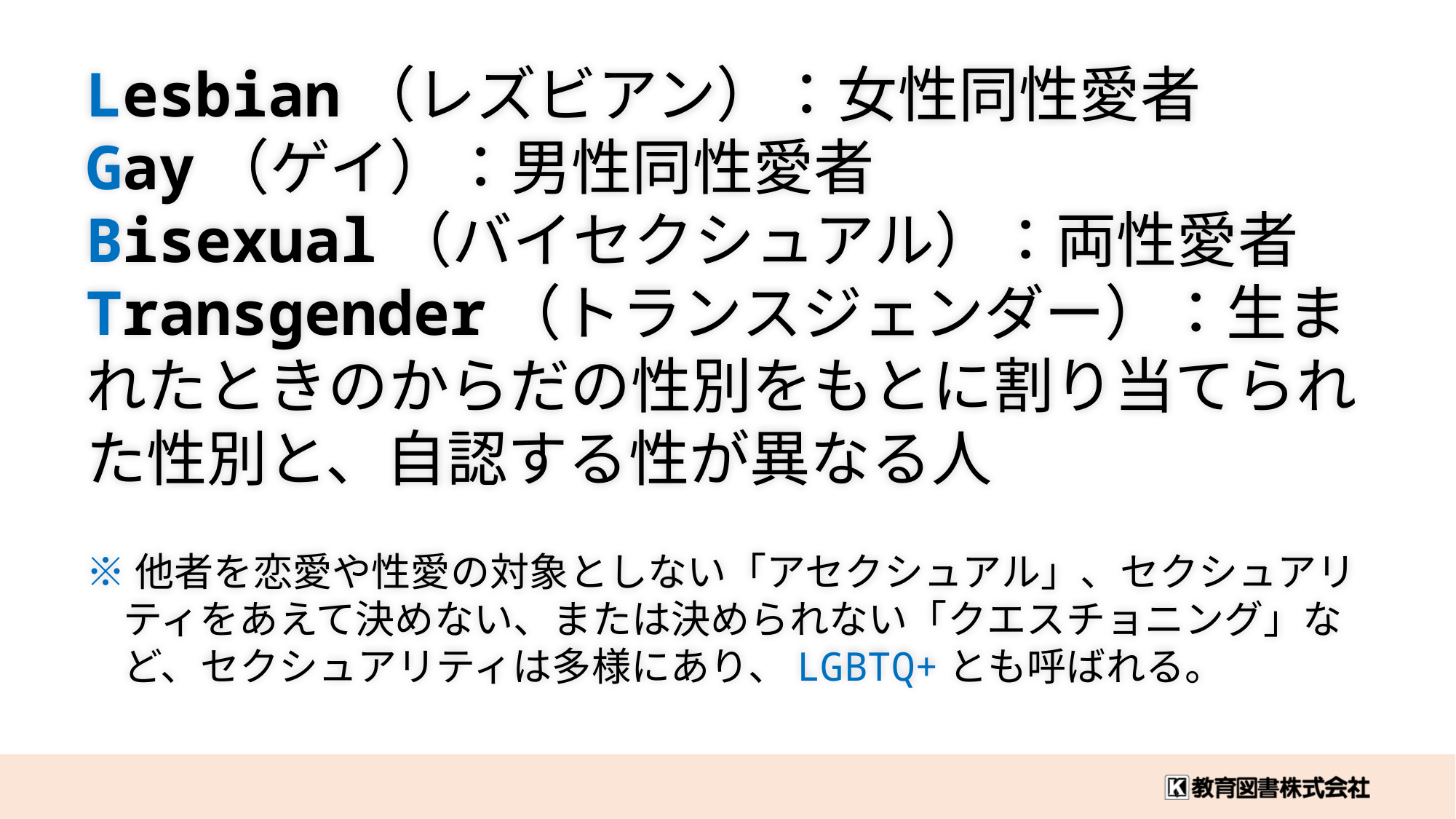

Lesbian（レズビアン）：女性同性愛者
Gay（ゲイ）：男性同性愛者
Bisexual（バイセクシュアル）：両性愛者
Transgender（トランスジェンダー）：生まれたときのからだの性別をもとに割り当てられた性別と、自認する性が異なる人

※他者を恋愛や性愛の対象としない「アセクシュアル」、セクシュアリティをあえて決めない、または決められない「クエスチョニング」など、セクシュアリティは多様にあり、LGBTQ+とも呼ばれる。